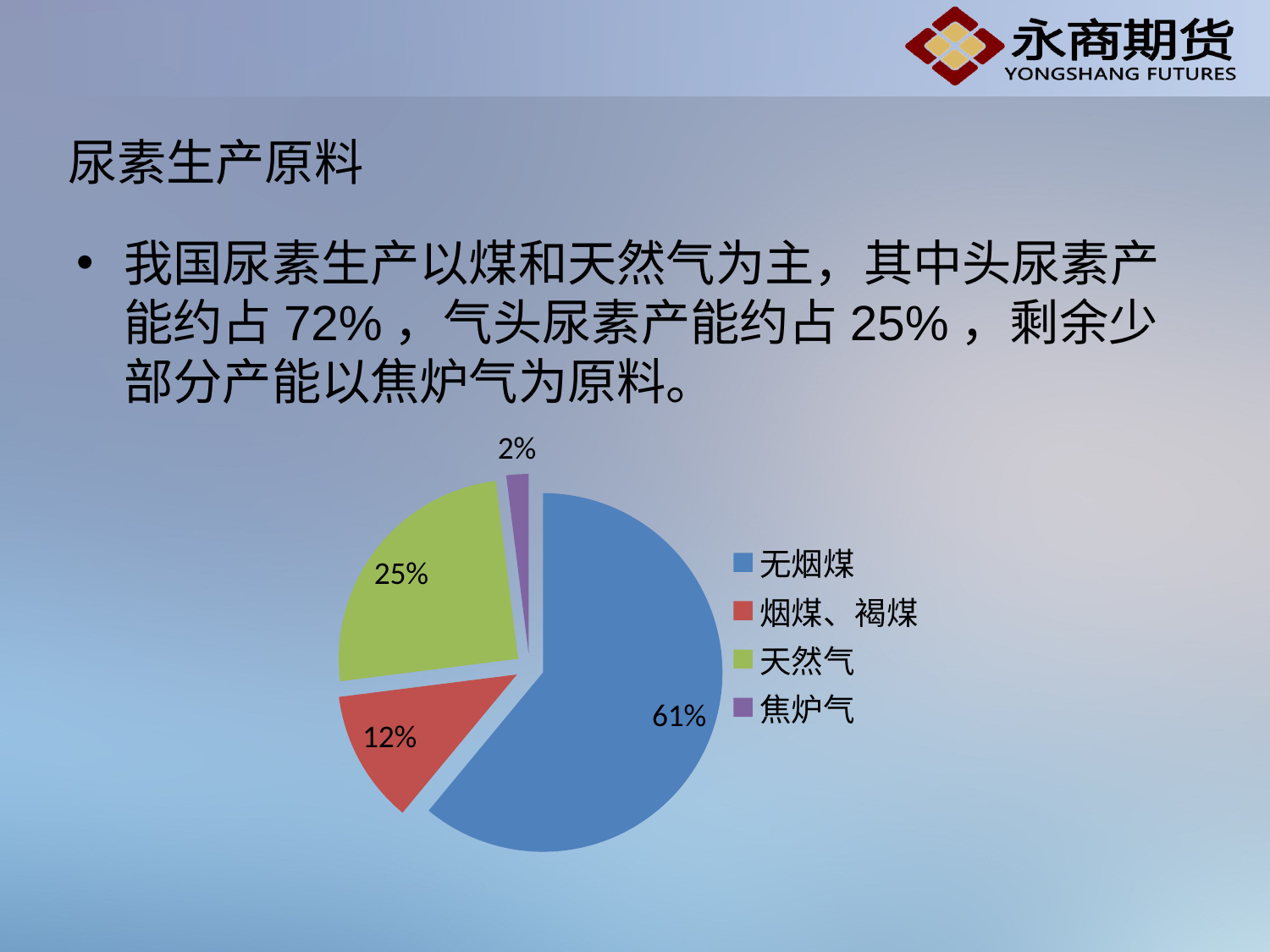

# 尿素生产原料
我国尿素生产以煤和天然气为主，其中头尿素产能约占72%，气头尿素产能约占25%，剩余少部分产能以焦炉气为原料。

### Chart

| Category | 销售额 |
|---|---|
| 无烟煤 | 0.6100000000000001 |
| 烟煤、褐煤 | 0.12000000000000001 |
| 天然气 | 0.25 |
| 焦炉气 | 0.020000000000000004 |